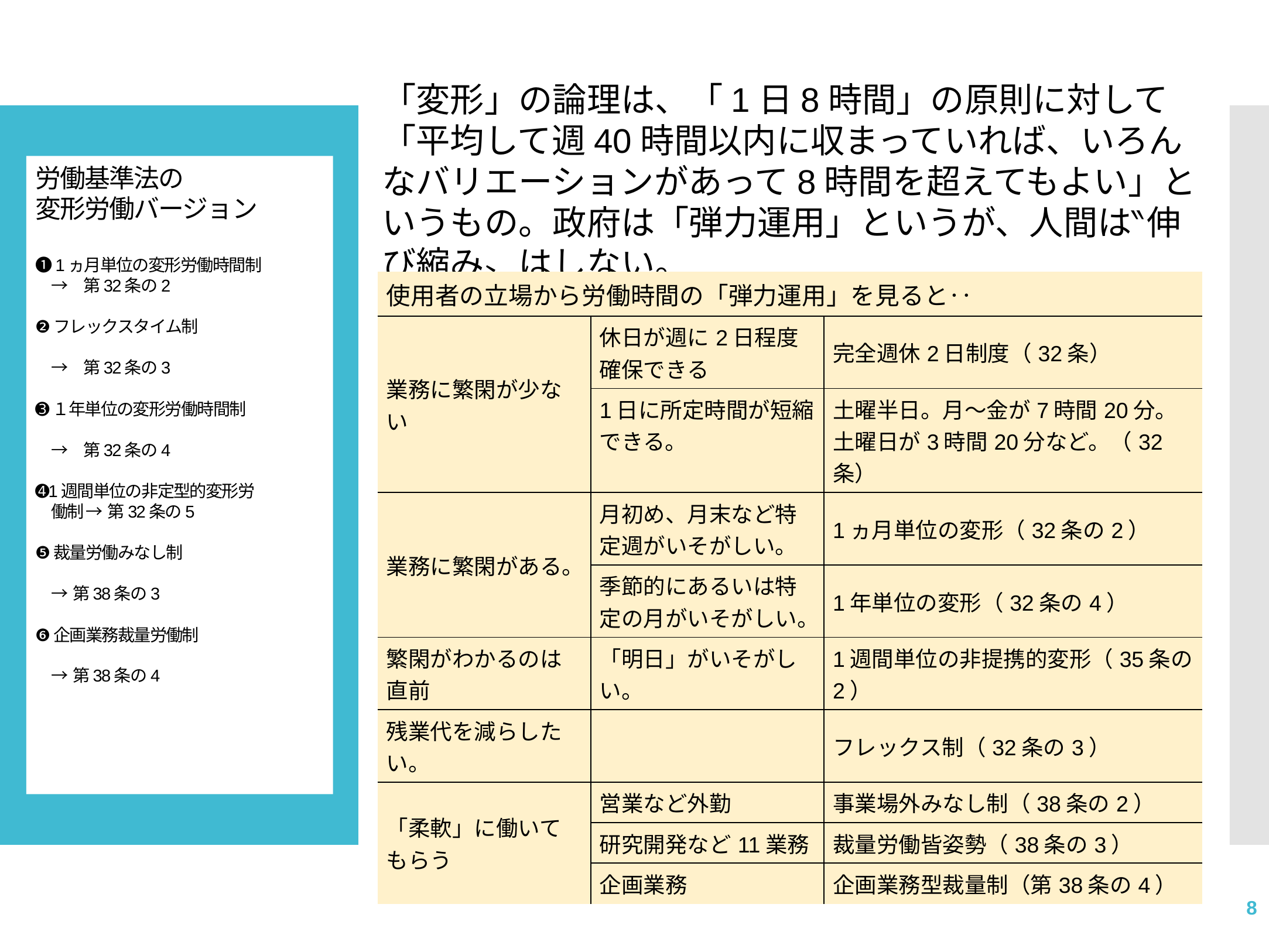

「変形」の論理は、「1日8時間」の原則に対して「平均して週40時間以内に収まっていれば、いろんなバリエーションがあって8時間を超えてもよい」というもの。政府は「弾力運用」というが、人間は‶伸び縮み〟はしない。
# 労働基準法の 変形労働バージョン ❶1ヵ月単位の変形労働時間制　 　→　第32条の2 ❷フレックスタイム制　　　　　　　　　　　 　→　第32条の3 ➌１年単位の変形労働時間制　　　　　　　　　 　→　第32条の4 ➍1週間単位の非定型的変形労 　働制 →  第32条の5 ❺裁量労働みなし制　　　　　　　　　　 　→  第38条の3 ❻企画業務裁量労働制　　　　　　　　　　　　　 　→  第38条の4
| 使用者の立場から労働時間の「弾力運用」を見ると‥ |  |  |
| --- | --- | --- |
| 業務に繁閑が少ない | 休日が週に2日程度確保できる | 完全週休2日制度（32条） |
|  | 1日に所定時間が短縮できる。 | 土曜半日。月～金が7時間20分。土曜日が3時間20分など。（32条） |
| 業務に繁閑がある。 | 月初め、月末など特定週がいそがしい。 | 1ヵ月単位の変形（32条の2） |
|  | 季節的にあるいは特定の月がいそがしい。 | 1年単位の変形（32条の4） |
| 繁閑がわかるのは直前 | 「明日」がいそがしい。 | 1週間単位の非提携的変形（35条の2） |
| 残業代を減らしたい。 |  | フレックス制（32条の3） |
| 「柔軟」に働いてもらう | 営業など外勤 | 事業場外みなし制（38条の2） |
|  | 研究開発など11業務 | 裁量労働皆姿勢（38条の3） |
|  | 企画業務 | 企画業務型裁量制（第38条の4） |
8